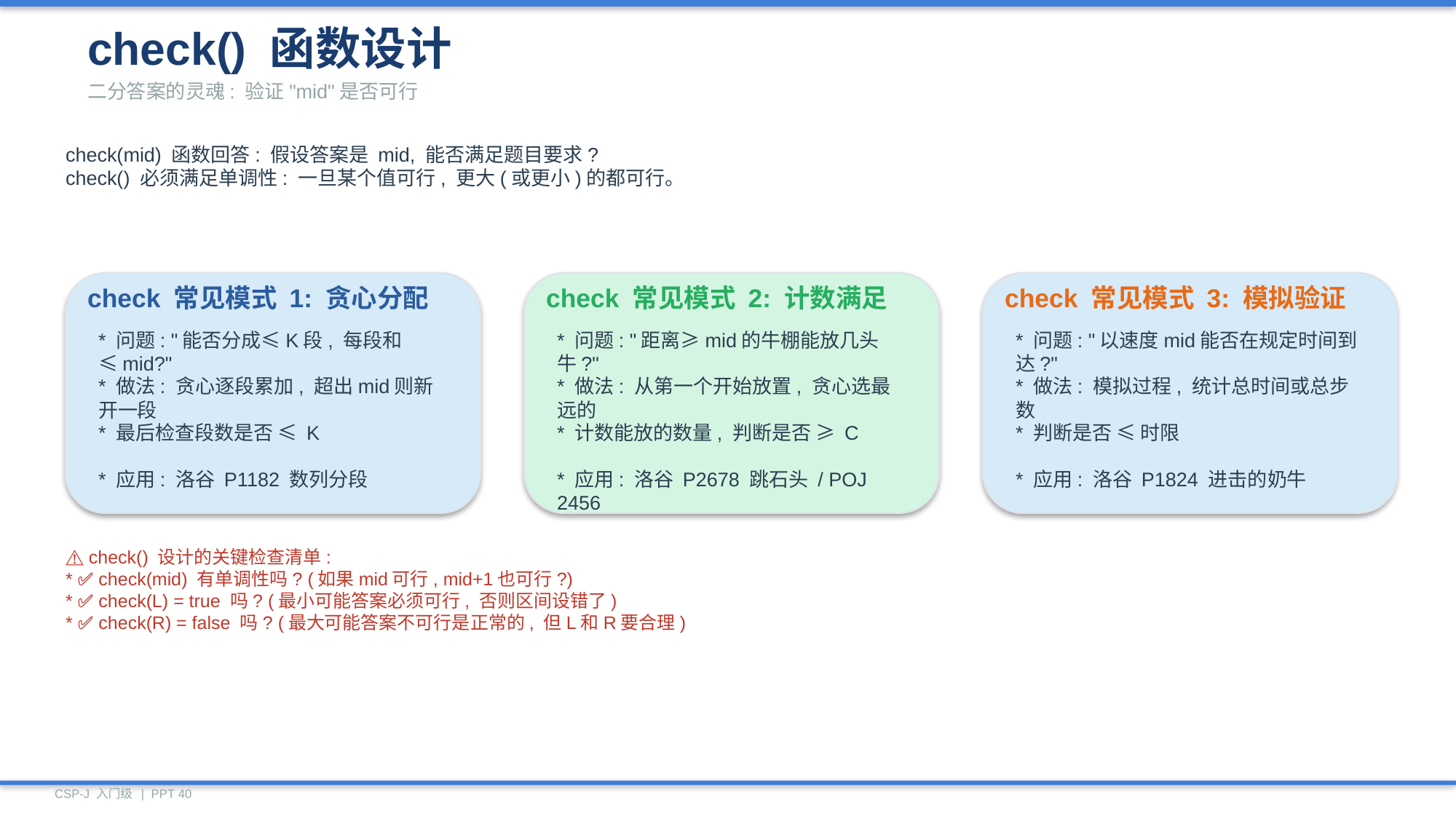

check() 函数设计
二分答案的灵魂: 验证"mid"是否可行
check(mid) 函数回答: 假设答案是 mid, 能否满足题目要求?
check() 必须满足单调性: 一旦某个值可行, 更大(或更小)的都可行。

check 常见模式 1: 贪心分配
check 常见模式 2: 计数满足
check 常见模式 3: 模拟验证
* 问题: "能否分成≤K段, 每段和≤mid?"
* 问题: "距离≥mid的牛棚能放几头牛?"
* 问题: "以速度mid能否在规定时间到达?"
* 做法: 贪心逐段累加, 超出mid则新开一段
* 做法: 从第一个开始放置, 贪心选最远的
* 做法: 模拟过程, 统计总时间或总步数
* 最后检查段数是否 ≤ K
* 计数能放的数量, 判断是否 ≥ C
* 判断是否 ≤ 时限
* 应用: 洛谷 P1182 数列分段
* 应用: 洛谷 P2678 跳石头 / POJ 2456
* 应用: 洛谷 P1824 进击的奶牛
⚠️ check() 设计的关键检查清单:
* ✅ check(mid) 有单调性吗? (如果mid可行, mid+1也可行?)
* ✅ check(L) = true 吗? (最小可能答案必须可行, 否则区间设错了)
* ✅ check(R) = false 吗? (最大可能答案不可行是正常的, 但L和R要合理)

CSP-J 入门级  |  PPT 40